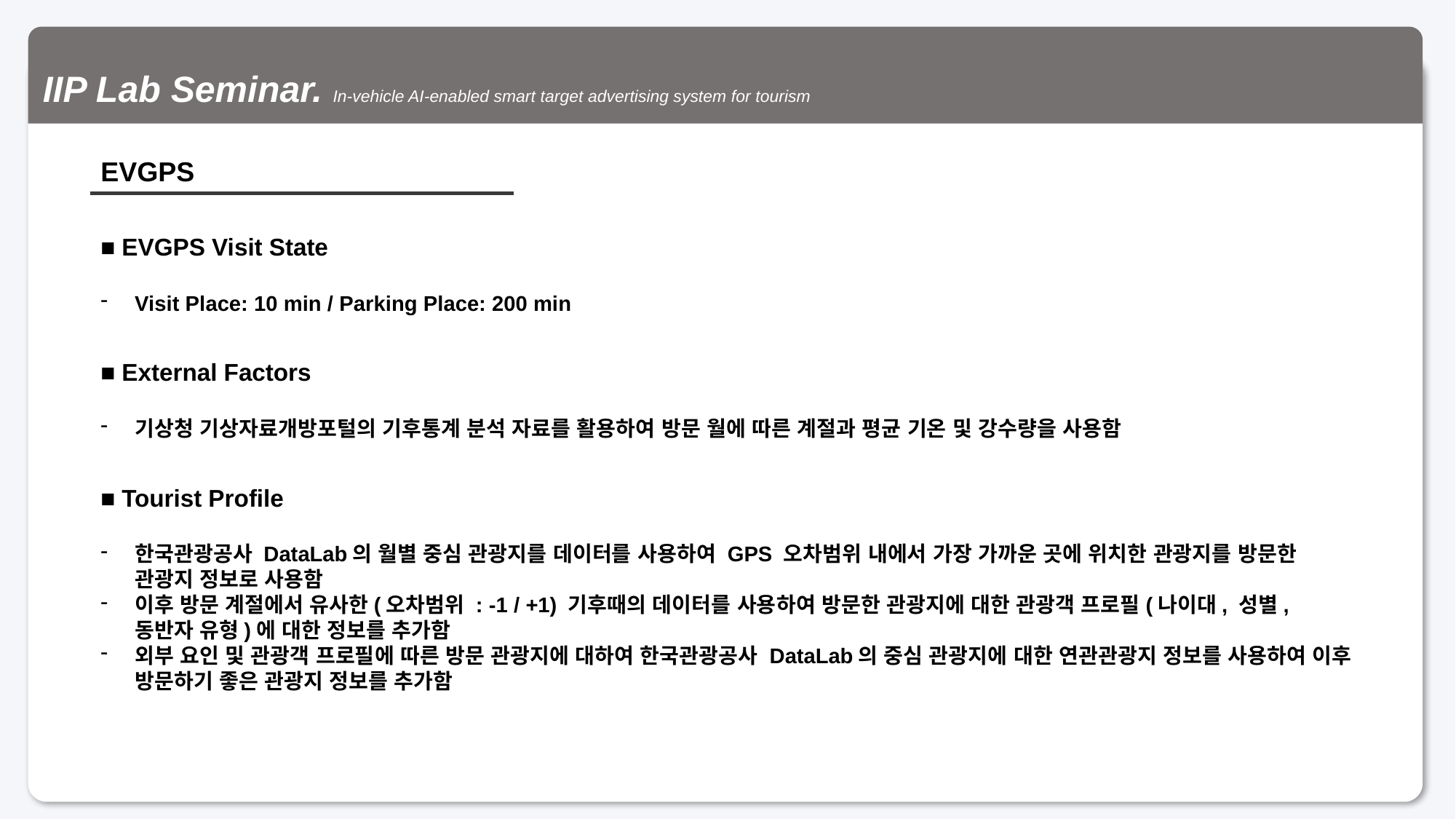

IIP Lab Seminar. In-vehicle AI-enabled smart target advertising system for tourism

EVGPS
■ EVGPS Visit State

Visit Place: 10 min / Parking Place: 200 min
■ External Factors

기상청 기상자료개방포털의 기후통계 분석 자료를 활용하여 방문 월에 따른 계절과 평균 기온 및 강수량을 사용함
■ Tourist Profile

한국관광공사 DataLab의 월별 중심 관광지를 데이터를 사용하여 GPS 오차범위 내에서 가장 가까운 곳에 위치한 관광지를 방문한 관광지 정보로 사용함
이후 방문 계절에서 유사한(오차범위 : -1 / +1) 기후때의 데이터를 사용하여 방문한 관광지에 대한 관광객 프로필(나이대, 성별, 동반자 유형)에 대한 정보를 추가함
외부 요인 및 관광객 프로필에 따른 방문 관광지에 대하여 한국관광공사 DataLab의 중심 관광지에 대한 연관관광지 정보를 사용하여 이후 방문하기 좋은 관광지 정보를 추가함
8